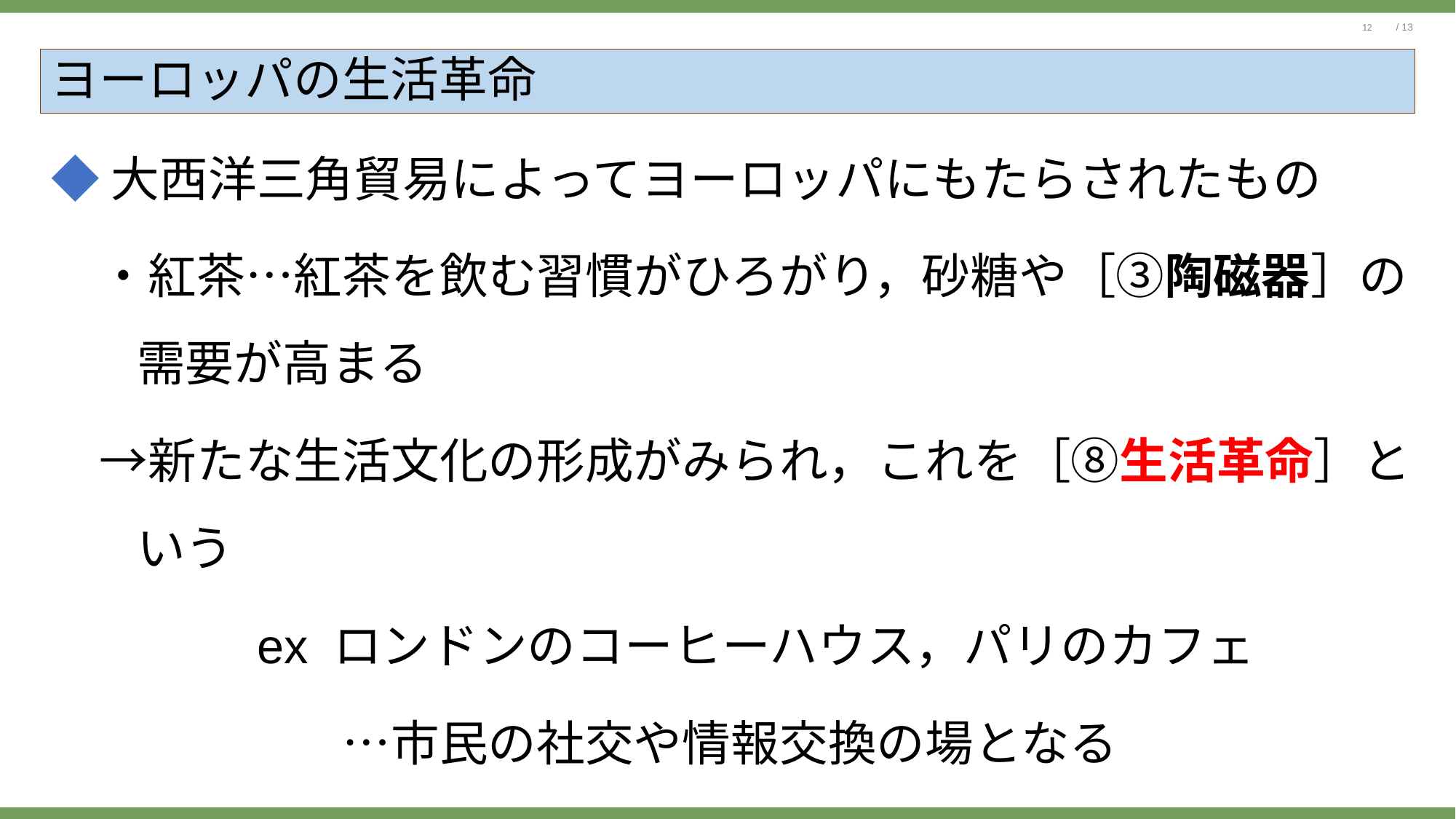

# ヨーロッパの生活革命
◆大西洋三角貿易によってヨーロッパにもたらされたもの
　・紅茶…紅茶を飲む習慣がひろがり，砂糖や［③陶磁器］の需要が高まる
　→新たな生活文化の形成がみられ，これを［⑧生活革命］という
　　　　ex ロンドンのコーヒーハウス，パリのカフェ
　　　　　　…市民の社交や情報交換の場となる